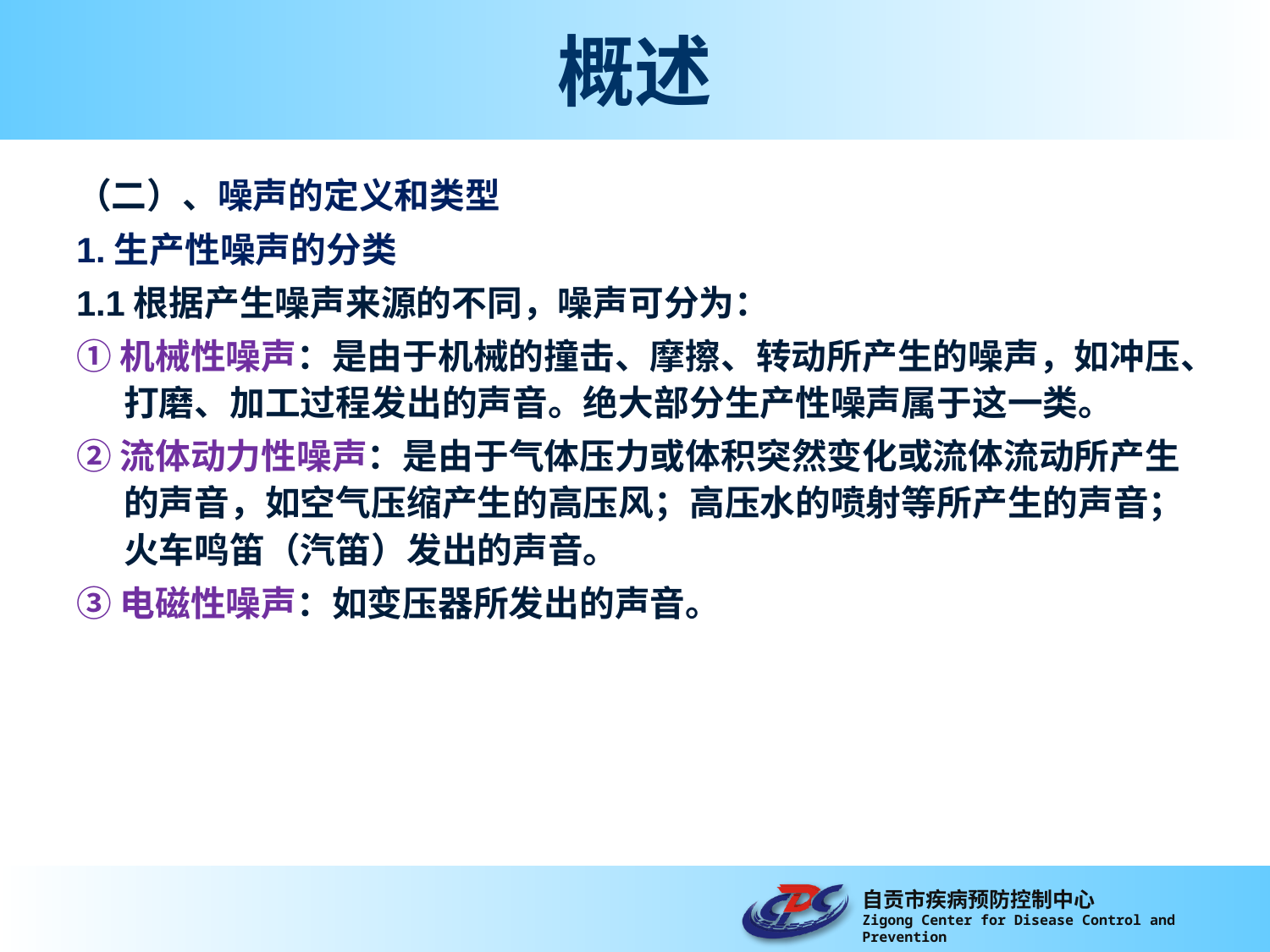

# 概述
（二）、噪声的定义和类型
1.生产性噪声的分类
1.1根据产生噪声来源的不同，噪声可分为：
①机械性噪声：是由于机械的撞击、摩擦、转动所产生的噪声，如冲压、打磨、加工过程发出的声音。绝大部分生产性噪声属于这一类。
②流体动力性噪声：是由于气体压力或体积突然变化或流体流动所产生的声音，如空气压缩产生的高压风；高压水的喷射等所产生的声音；火车鸣笛（汽笛）发出的声音。
③电磁性噪声：如变压器所发出的声音。
33